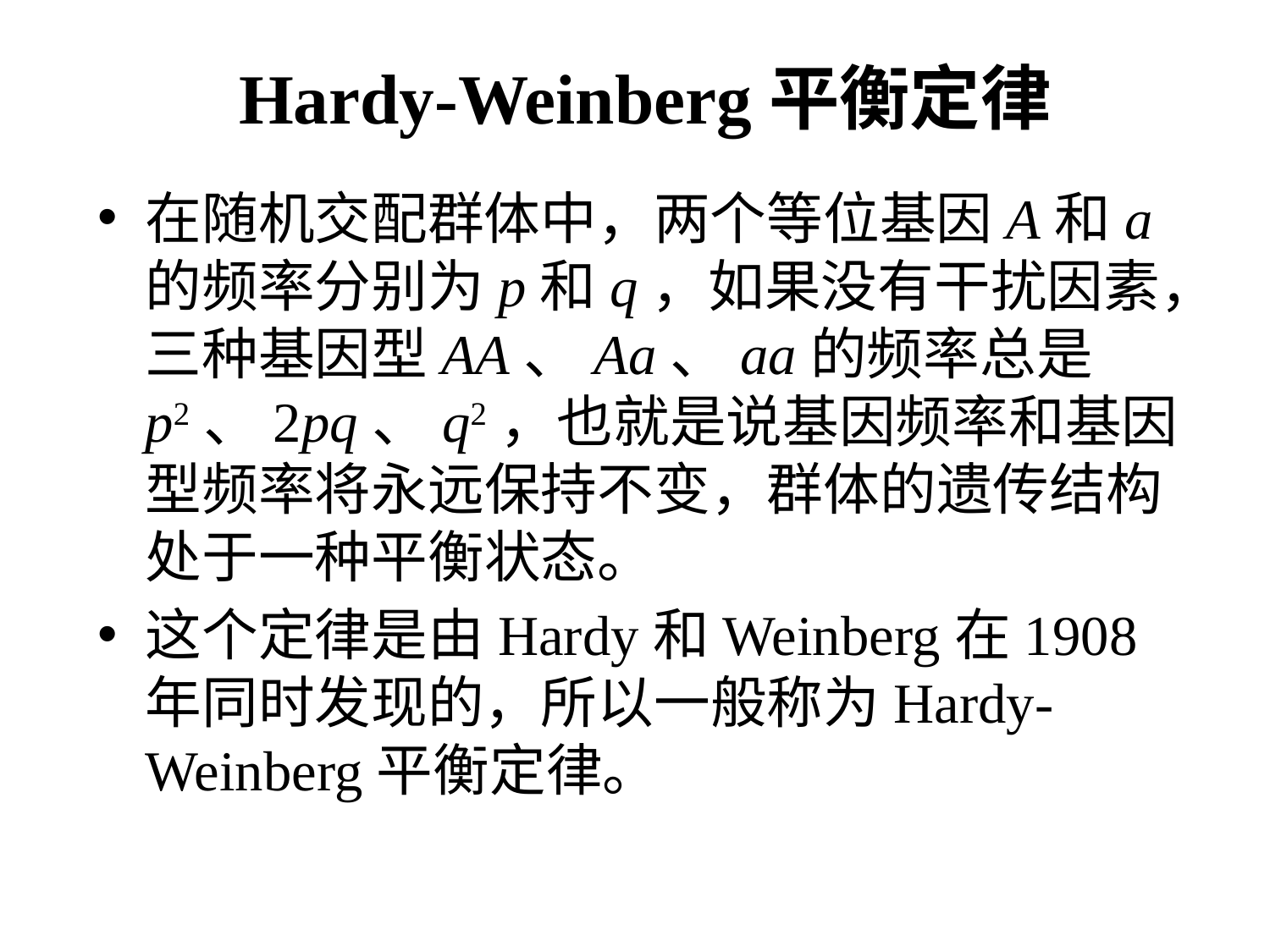

# Hardy-Weinberg平衡定律
在随机交配群体中，两个等位基因A和a的频率分别为p和q，如果没有干扰因素，三种基因型AA、Aa、aa的频率总是 p2、2pq、q2，也就是说基因频率和基因型频率将永远保持不变，群体的遗传结构处于一种平衡状态。
这个定律是由Hardy和Weinberg在1908年同时发现的，所以一般称为Hardy-Weinberg平衡定律。